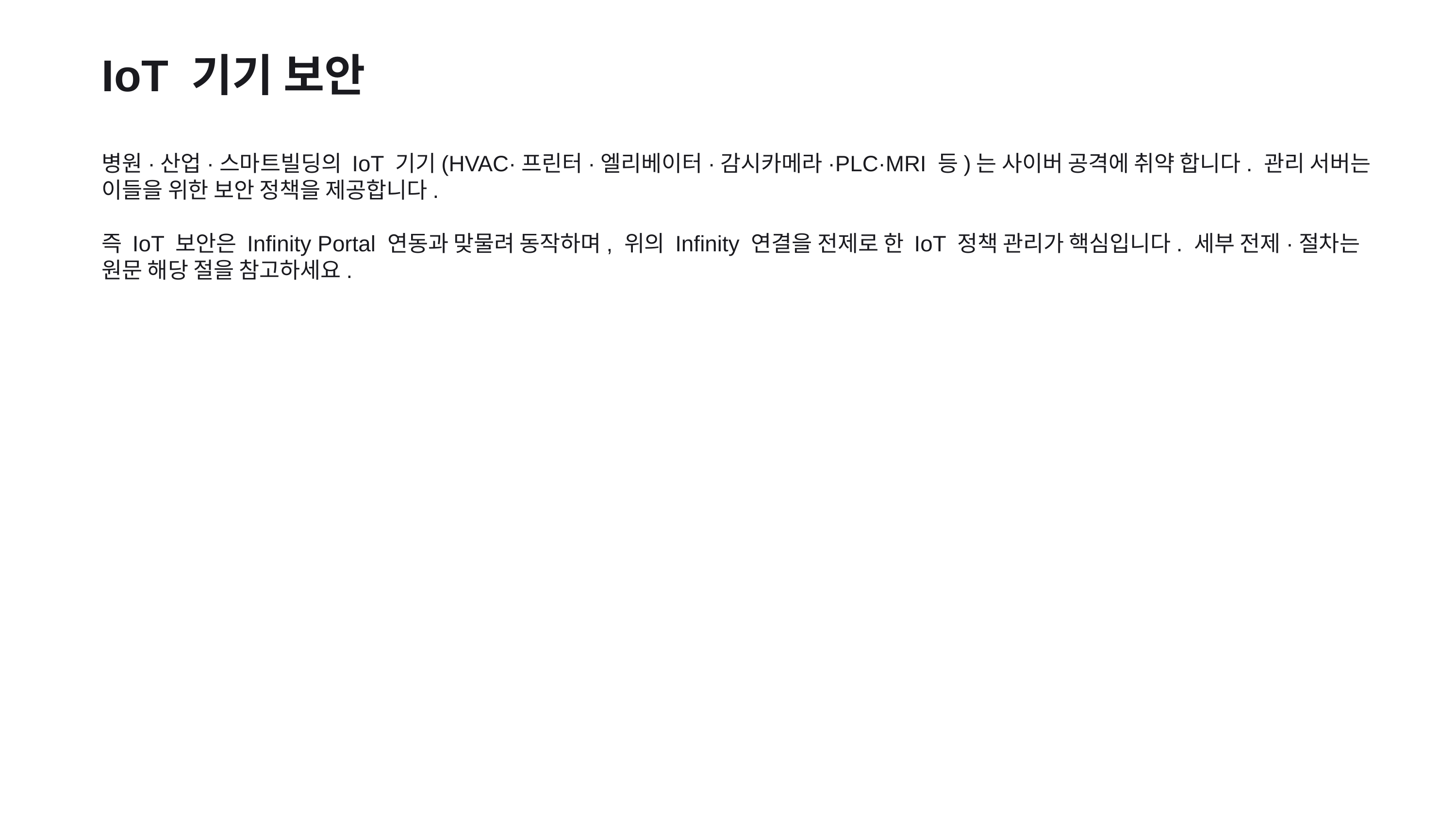

IoT 기기 보안
병원·산업·스마트빌딩의 IoT 기기(HVAC·프린터·엘리베이터·감시카메라·PLC·MRI 등)는 사이버 공격에 취약 합니다. 관리 서버는 이들을 위한 보안 정책을 제공합니다.

즉 IoT 보안은 Infinity Portal 연동과 맞물려 동작하며, 위의 Infinity 연결을 전제로 한 IoT 정책 관리가 핵심입니다. 세부 전제·절차는 원문 해당 절을 참고하세요.